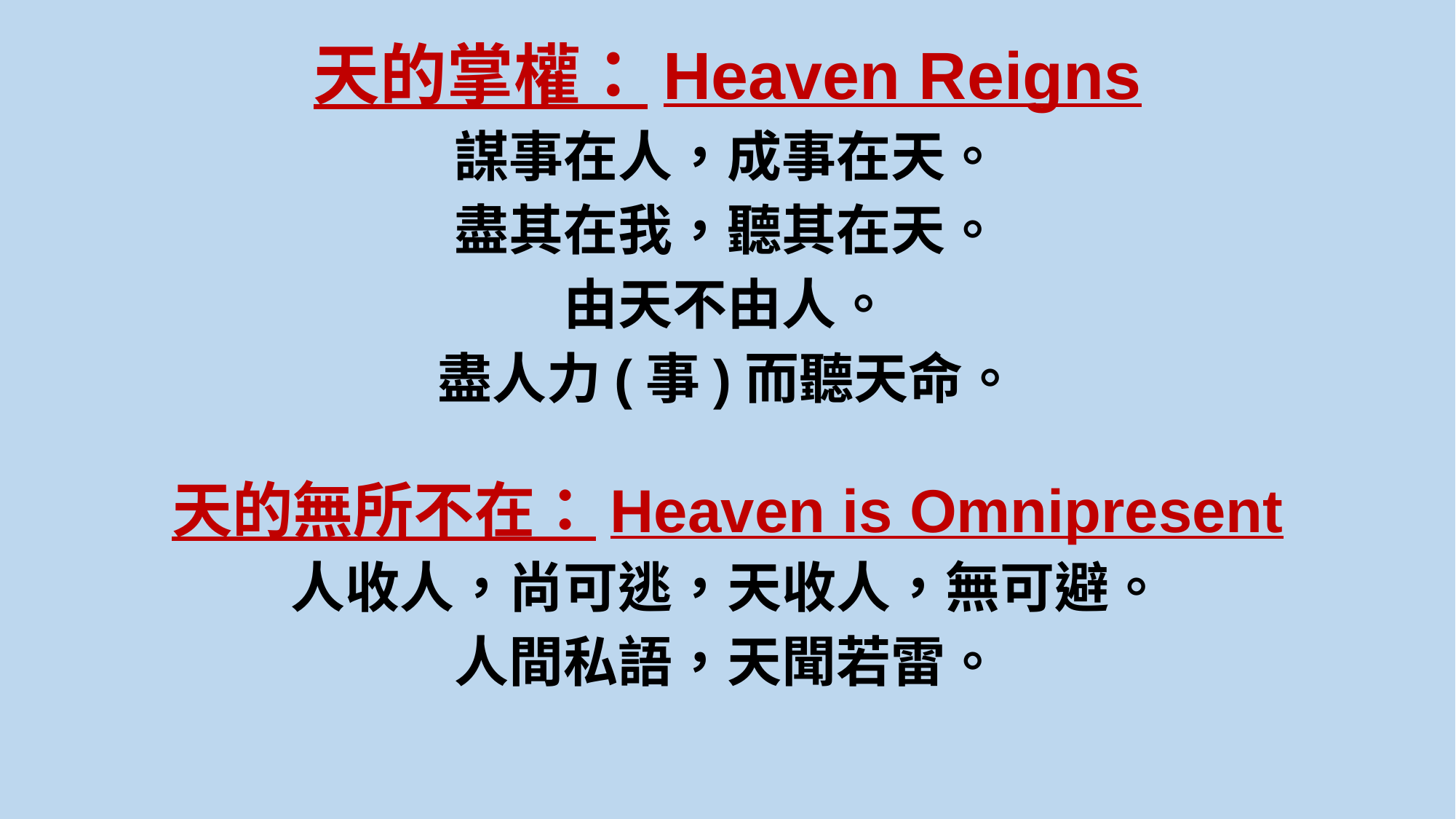

天的掌權：Heaven Reigns
謀事在人，成事在天。
盡其在我，聽其在天。
由天不由人。
盡人力(事)而聽天命。

天的無所不在：Heaven is Omnipresent
人收人，尚可逃，天收人，無可避。
人間私語，天聞若雷。